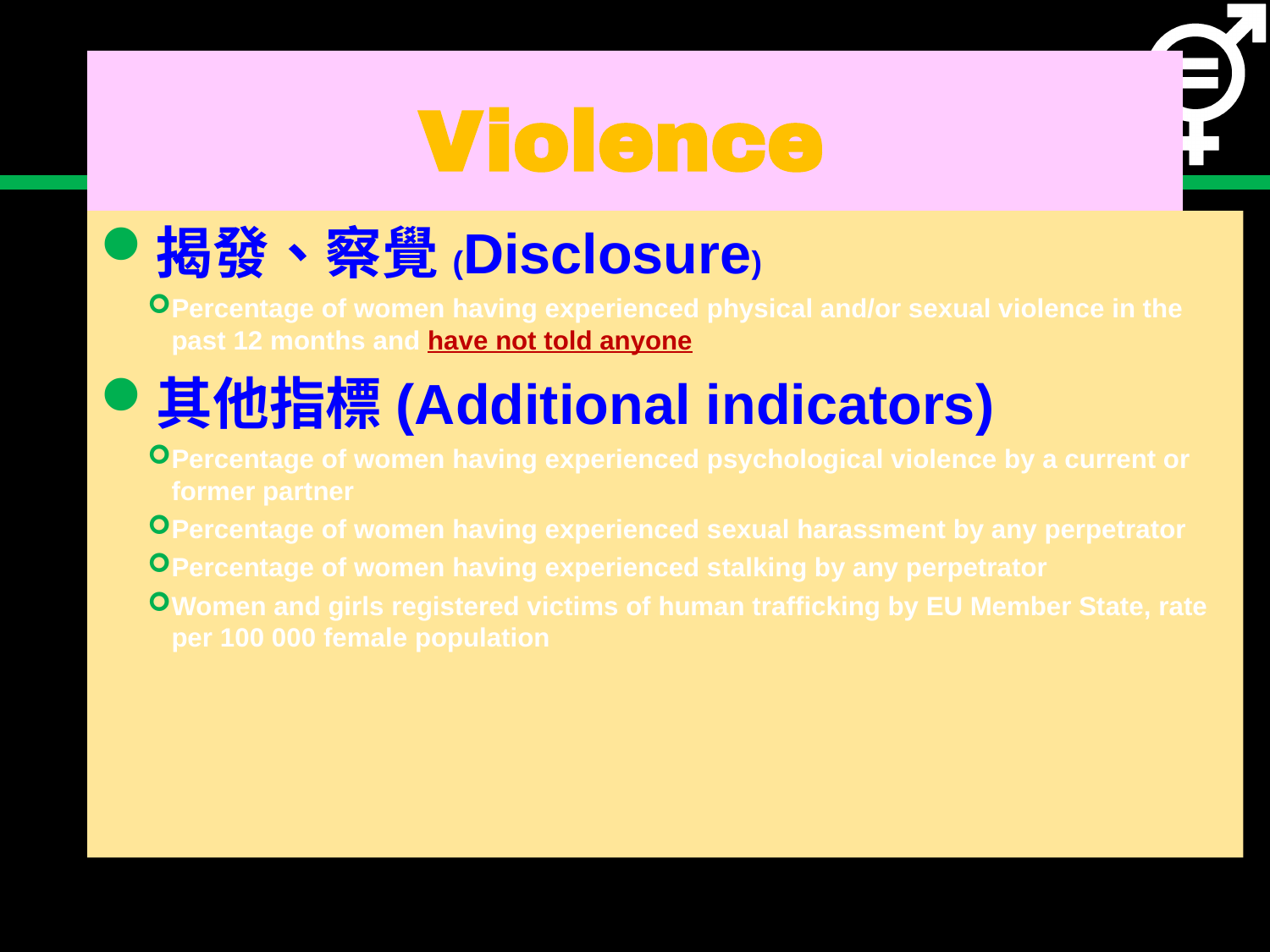

# Violence
揭發、察覺(Disclosure)
Percentage of women having experienced physical and/or sexual violence in the past 12 months and have not told anyone
其他指標(Additional indicators)
Percentage of women having experienced psychological violence by a current or former partner
Percentage of women having experienced sexual harassment by any perpetrator
Percentage of women having experienced stalking by any perpetrator
Women and girls registered victims of human trafficking by EU Member State, rate per 100 000 female population